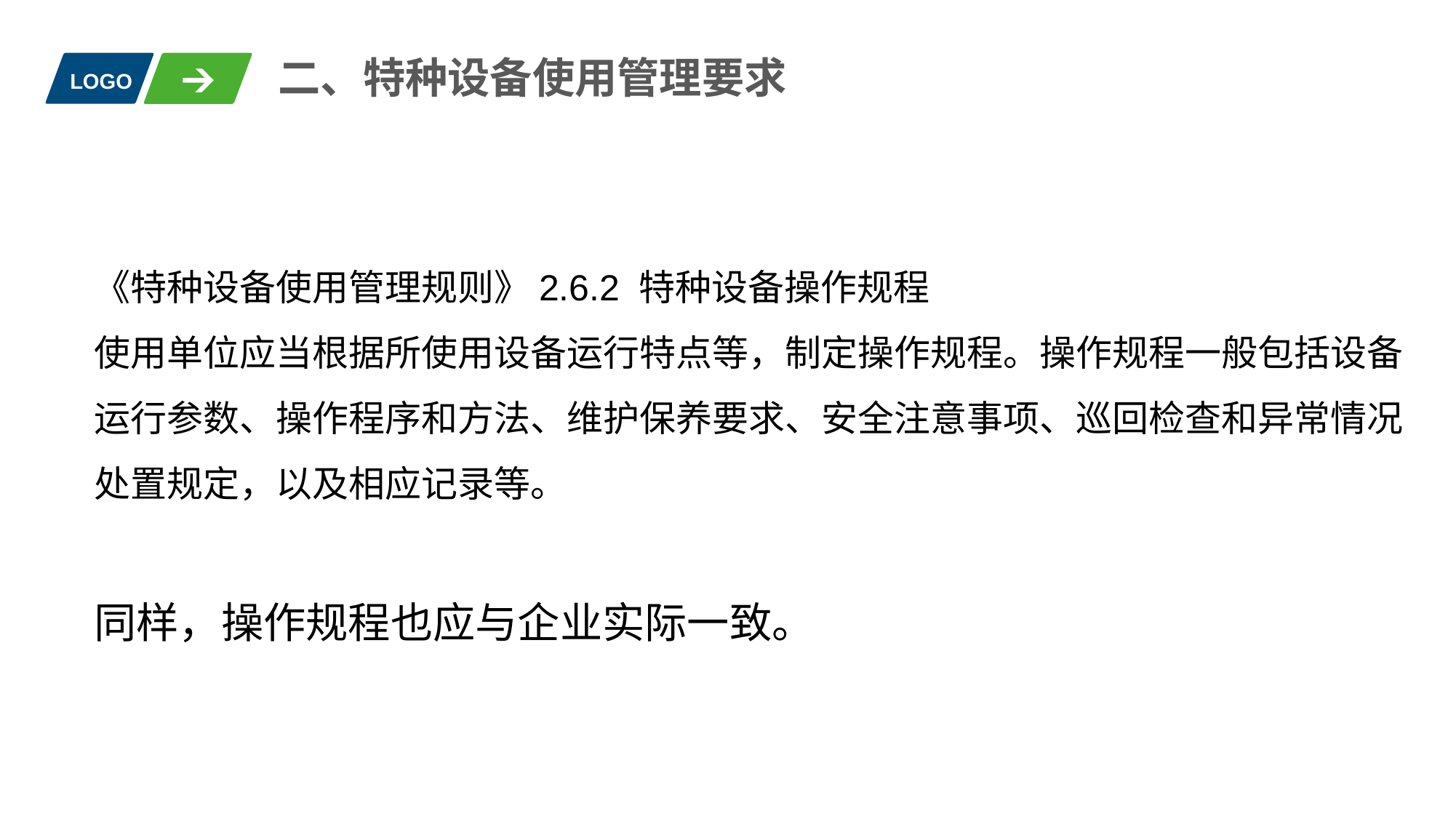

二、特种设备使用管理要求

LOGO

《特种设备使用管理规则》2.6.2 特种设备操作规程
使用单位应当根据所使用设备运行特点等，制定操作规程。操作规程一般包括设备运行参数、操作程序和方法、维护保养要求、安全注意事项、巡回检查和异常情况处置规定，以及相应记录等。

同样，操作规程也应与企业实际一致。